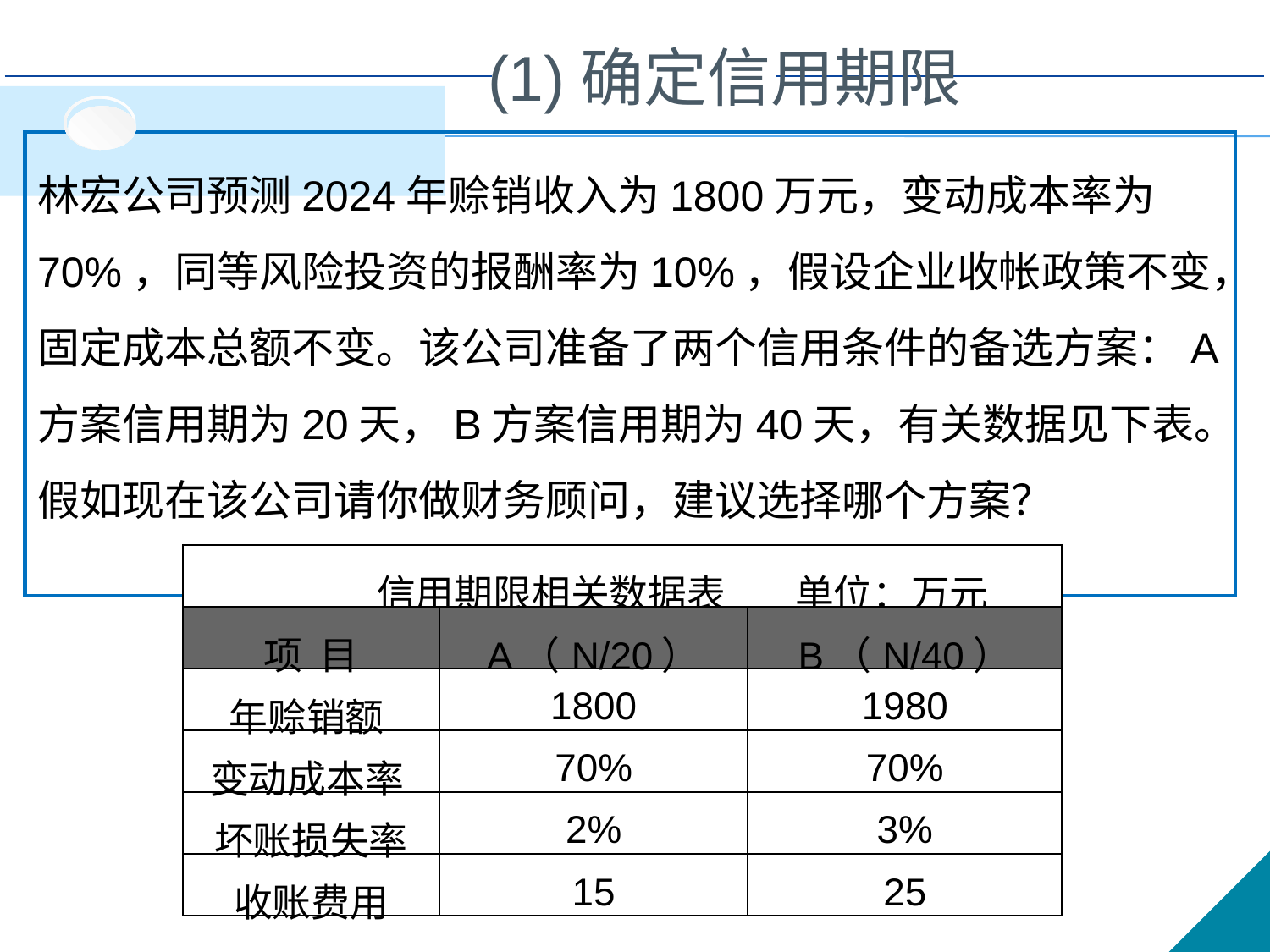

(1)确定信用期限

林宏公司预测2024年赊销收入为1800万元，变动成本率为70%，同等风险投资的报酬率为10%，假设企业收帐政策不变，固定成本总额不变。该公司准备了两个信用条件的备选方案：A方案信用期为20天，B方案信用期为40天，有关数据见下表。假如现在该公司请你做财务顾问，建议选择哪个方案？
| 信用期限相关数据表 单位：万元 |  |  |
| --- | --- | --- |
| 项 目 | A（N/20） | B（N/40） |
| 年赊销额 | 1800 | 1980 |
| 变动成本率 | 70% | 70% |
| 坏账损失率 | 2% | 3% |
| 收账费用 | 15 | 25 |
28